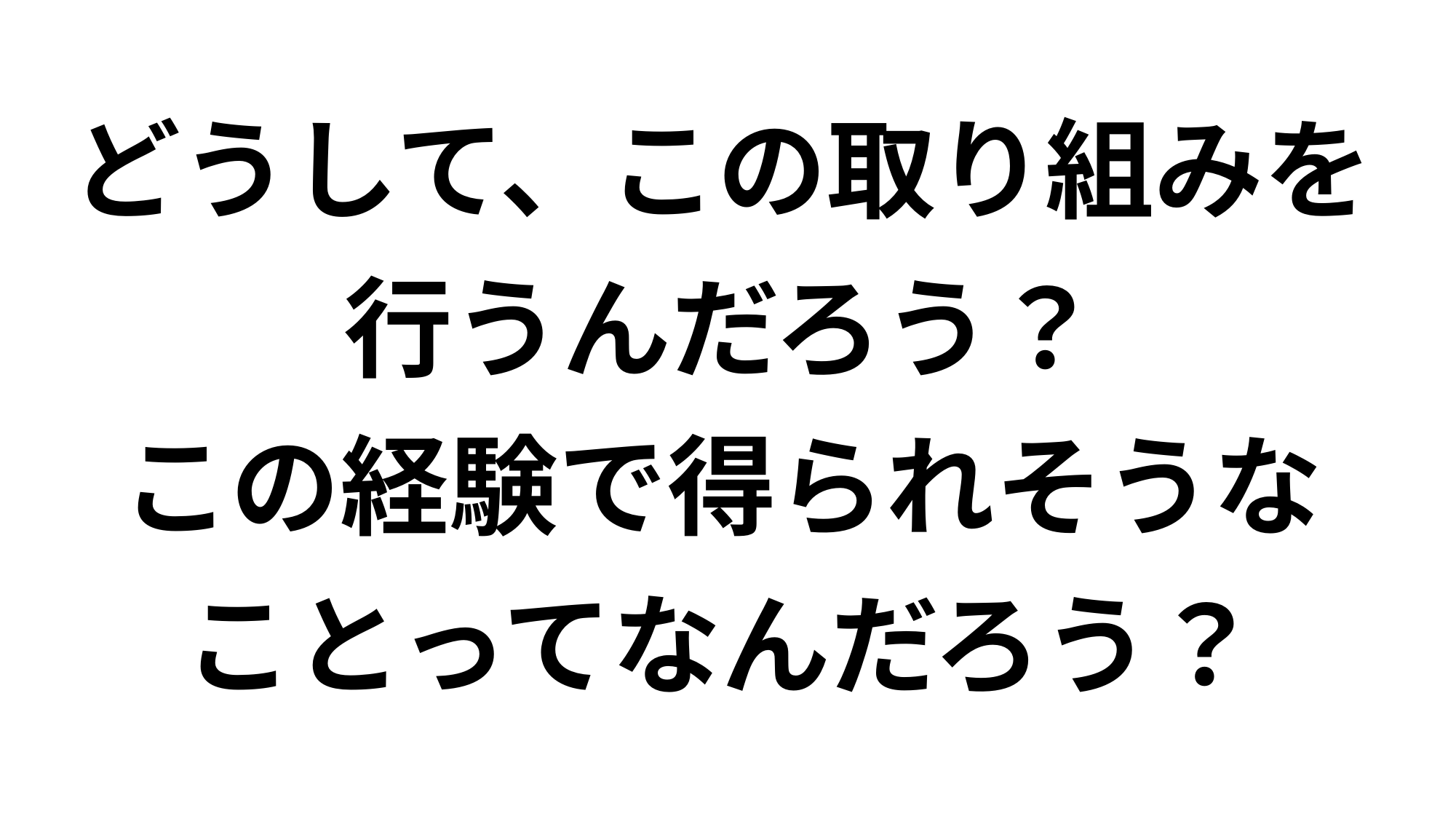

どうして、この取り組みを
行うんだろう？
この経験で得られそうな
ことってなんだろう？